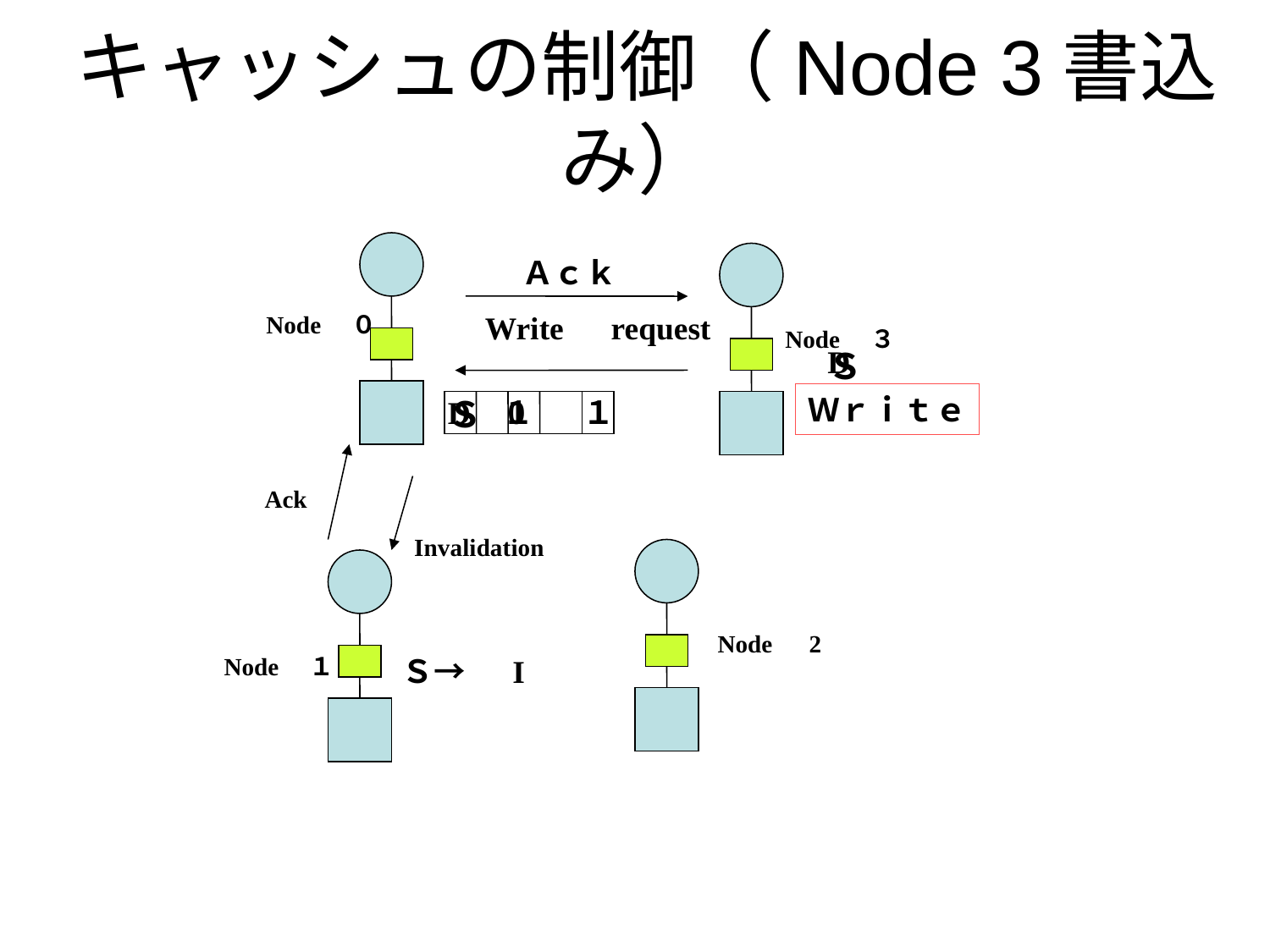

# キャッシュの制御（Node 3書込み）

Ａｃｋ

Write　request

Node　０
Node　３
D
Ｓ
Ｗｒｉｔｅ
Ｓ
D
１
0
１

Ack
→　I

Invalidation

Node　2
Ｓ
Node　１